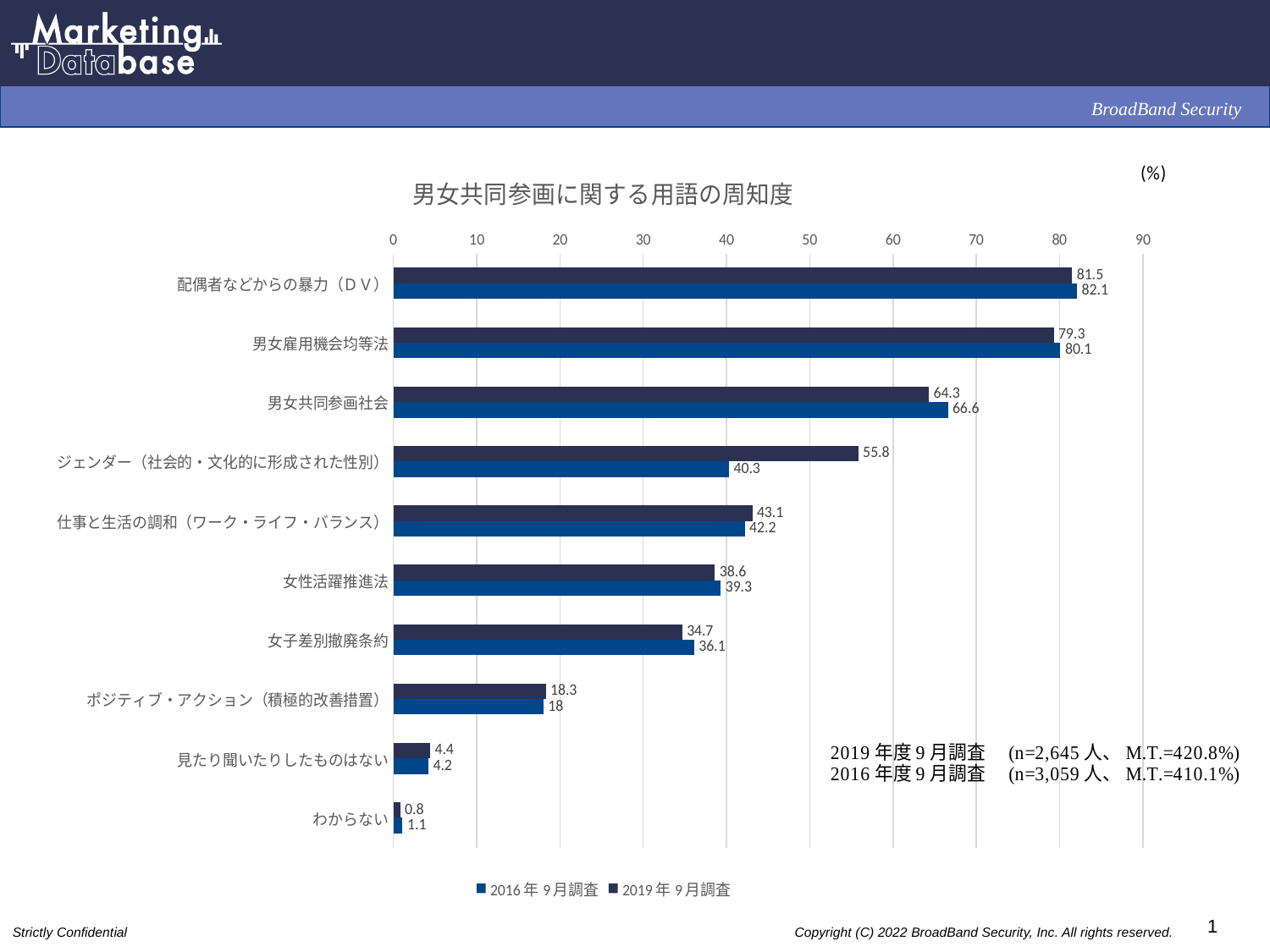

### Chart: 男女共同参画に関する用語の周知度

| Category | 2019年9月調査 | 2016年9月調査 |
|---|---|---|
| 配偶者などからの暴力（ＤＶ） | 81.5 | 82.1 |
| 男女雇用機会均等法 | 79.3 | 80.1 |
| 男女共同参画社会 | 64.3 | 66.6 |
| ジェンダー（社会的・文化的に形成された性別） | 55.8 | 40.3 |
| 仕事と生活の調和（ワーク・ライフ・バランス） | 43.1 | 42.2 |
| 女性活躍推進法 | 38.6 | 39.3 |
| 女子差別撤廃条約 | 34.7 | 36.1 |
| ポジティブ・アクション（積極的改善措置） | 18.3 | 18.0 |
| 見たり聞いたりしたものはない | 4.4 | 4.2 |
| わからない | 0.8 | 1.1 |